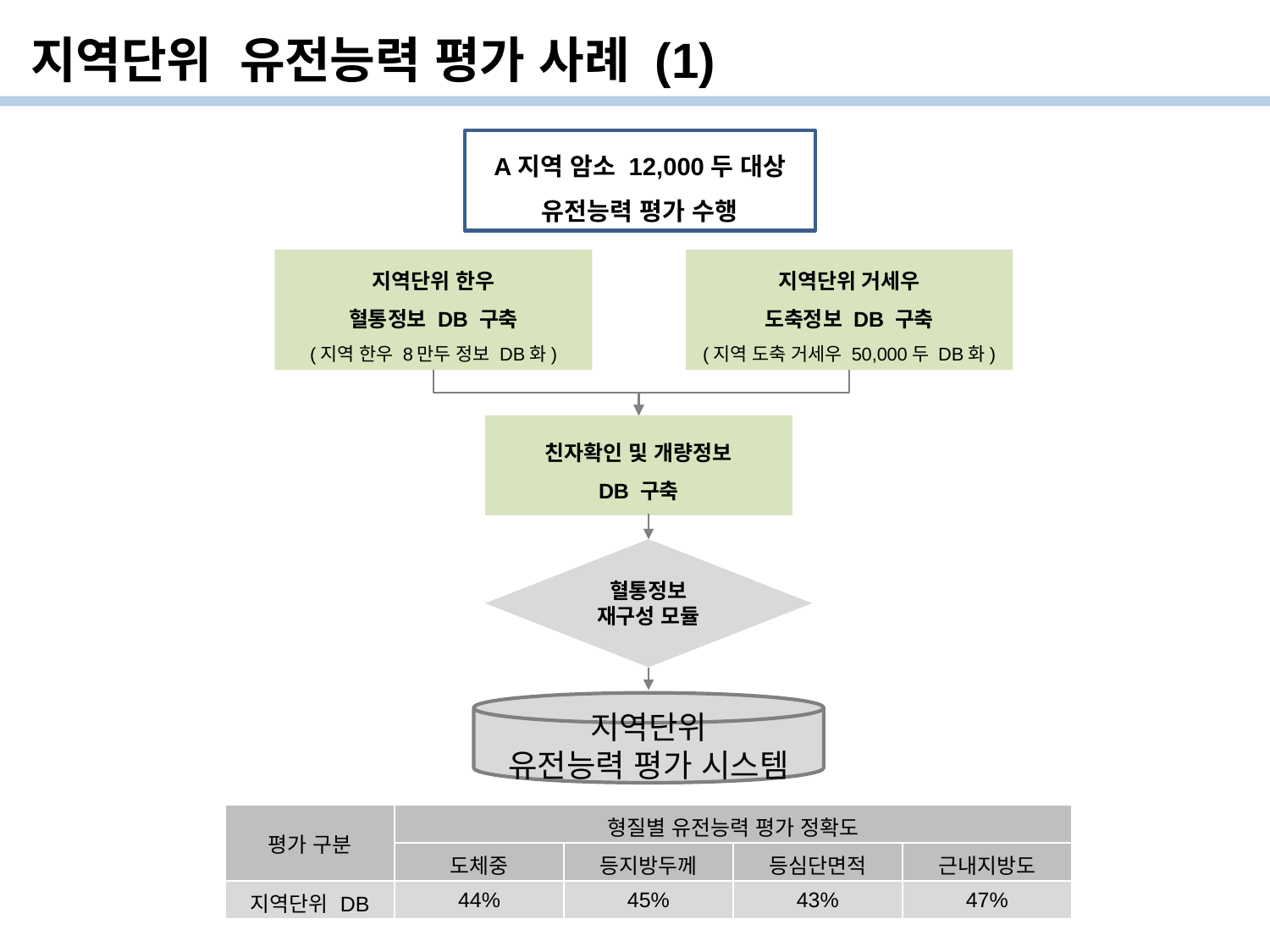

지역단위  유전능력 평가 사례 (1)

A지역 암소 12,000두 대상
유전능력 평가 수행
지역단위 한우
혈통정보 DB 구축
(지역 한우 8만두 정보 DB화)
지역단위 거세우
도축정보 DB 구축
(지역 도축 거세우 50,000두 DB화)
친자확인 및 개량정보
DB 구축
혈통정보
재구성 모듈
지역단위
유전능력 평가 시스템
| 평가 구분 | 형질별 유전능력 평가 정확도 |  |  |  |
| --- | --- | --- | --- | --- |
|  | 도체중 | 등지방두께 | 등심단면적 | 근내지방도 |
| 지역단위 DB | 44% | 45% | 43% | 47% |